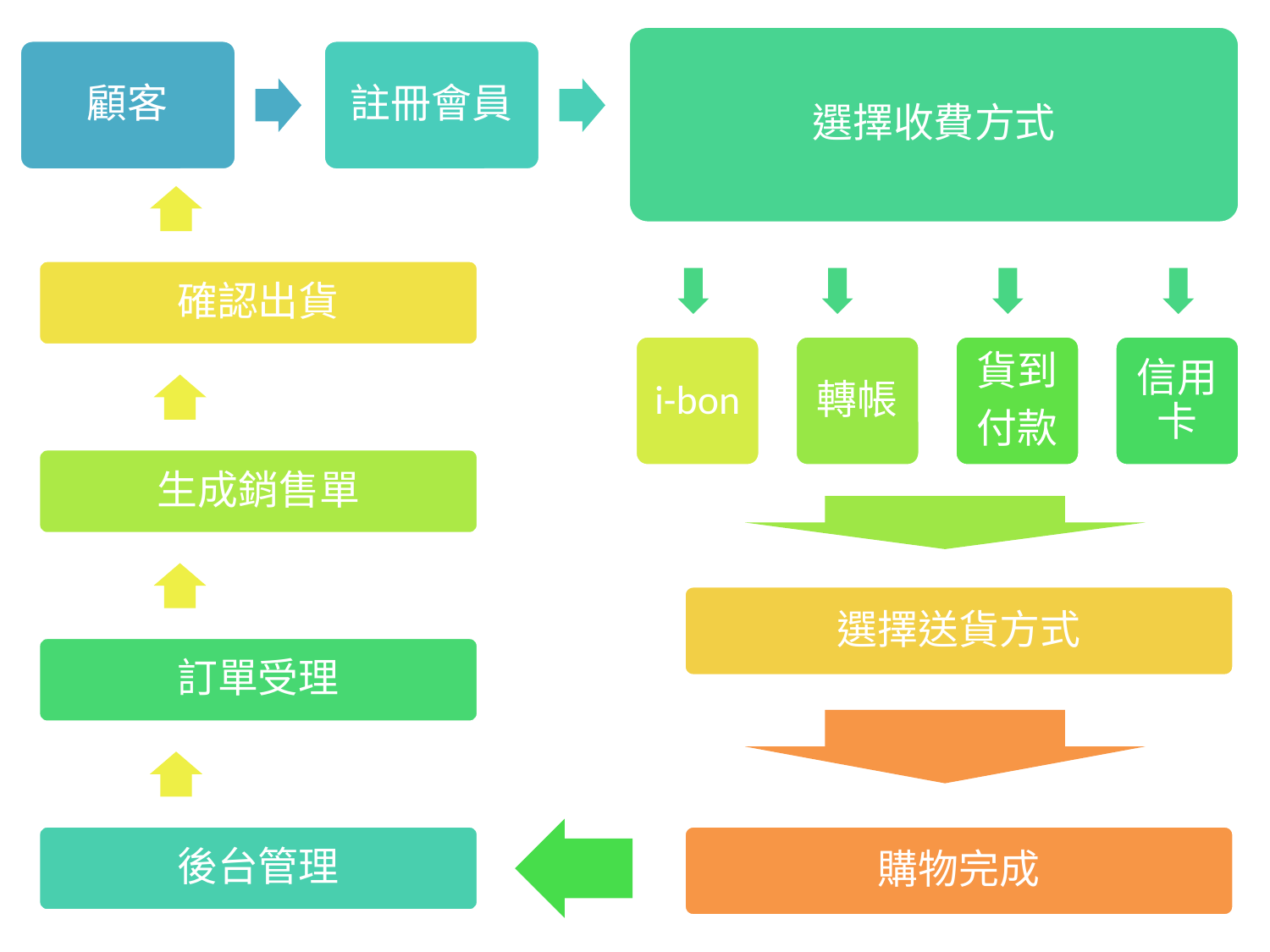

選擇收費方式

顧客

註冊會員

確認出貨

生成銷售單

訂單受理

後台管理

i-bon

轉帳

貨到
付款

信用卡

選擇送貨方式

購物完成